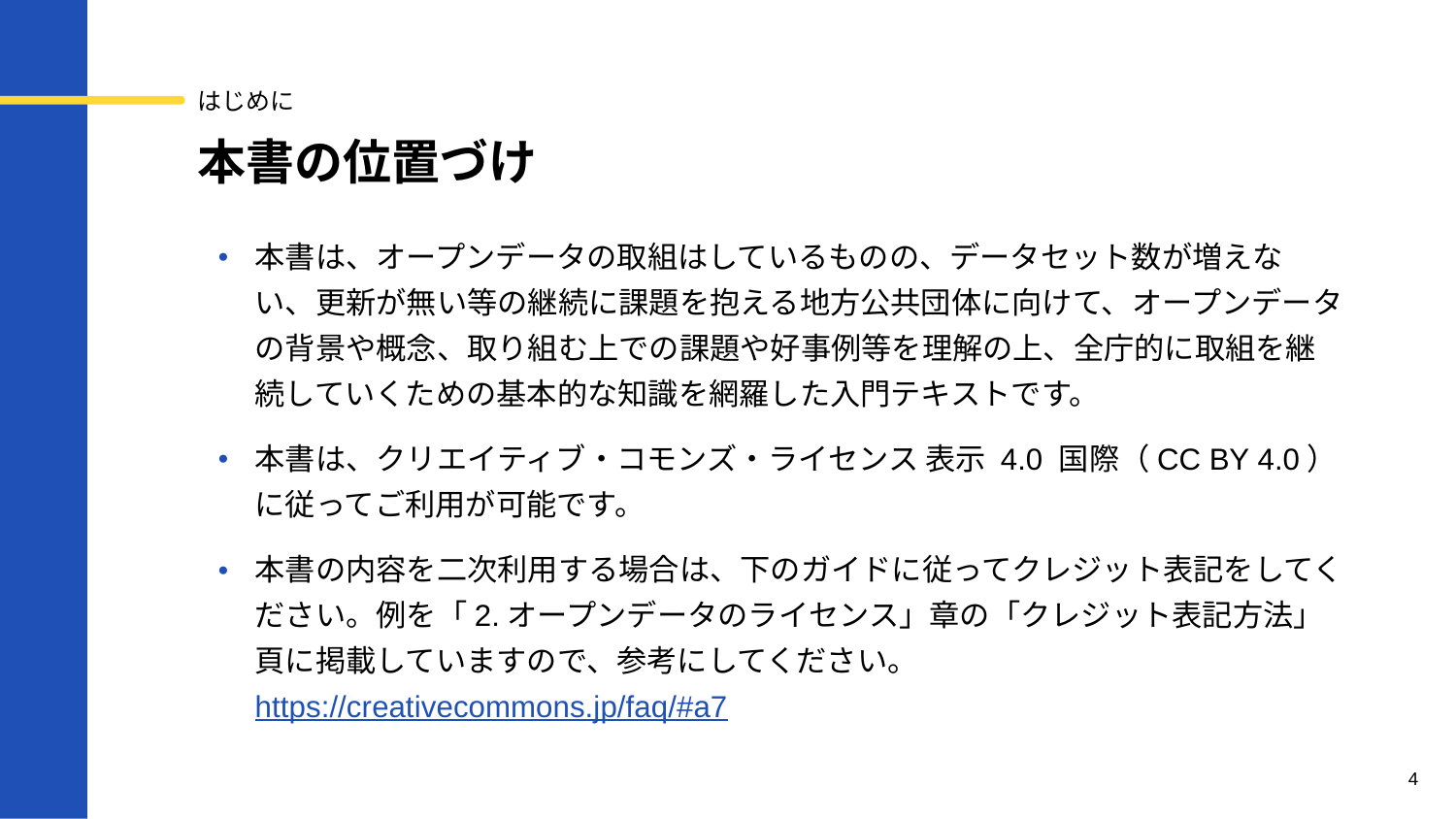

はじめに
# 本書の位置づけ
本書は、オープンデータの取組はしているものの、データセット数が増えない、更新が無い等の継続に課題を抱える地方公共団体に向けて、オープンデータの背景や概念、取り組む上での課題や好事例等を理解の上、全庁的に取組を継続していくための基本的な知識を網羅した入門テキストです。
本書は、クリエイティブ・コモンズ・ライセンス 表示 4.0 国際（CC BY 4.0）に従ってご利用が可能です。
本書の内容を二次利用する場合は、下のガイドに従ってクレジット表記をしてください。例を「2.オープンデータのライセンス」章の「クレジット表記方法」頁に掲載していますので、参考にしてください。
https://creativecommons.jp/faq/#a7
4